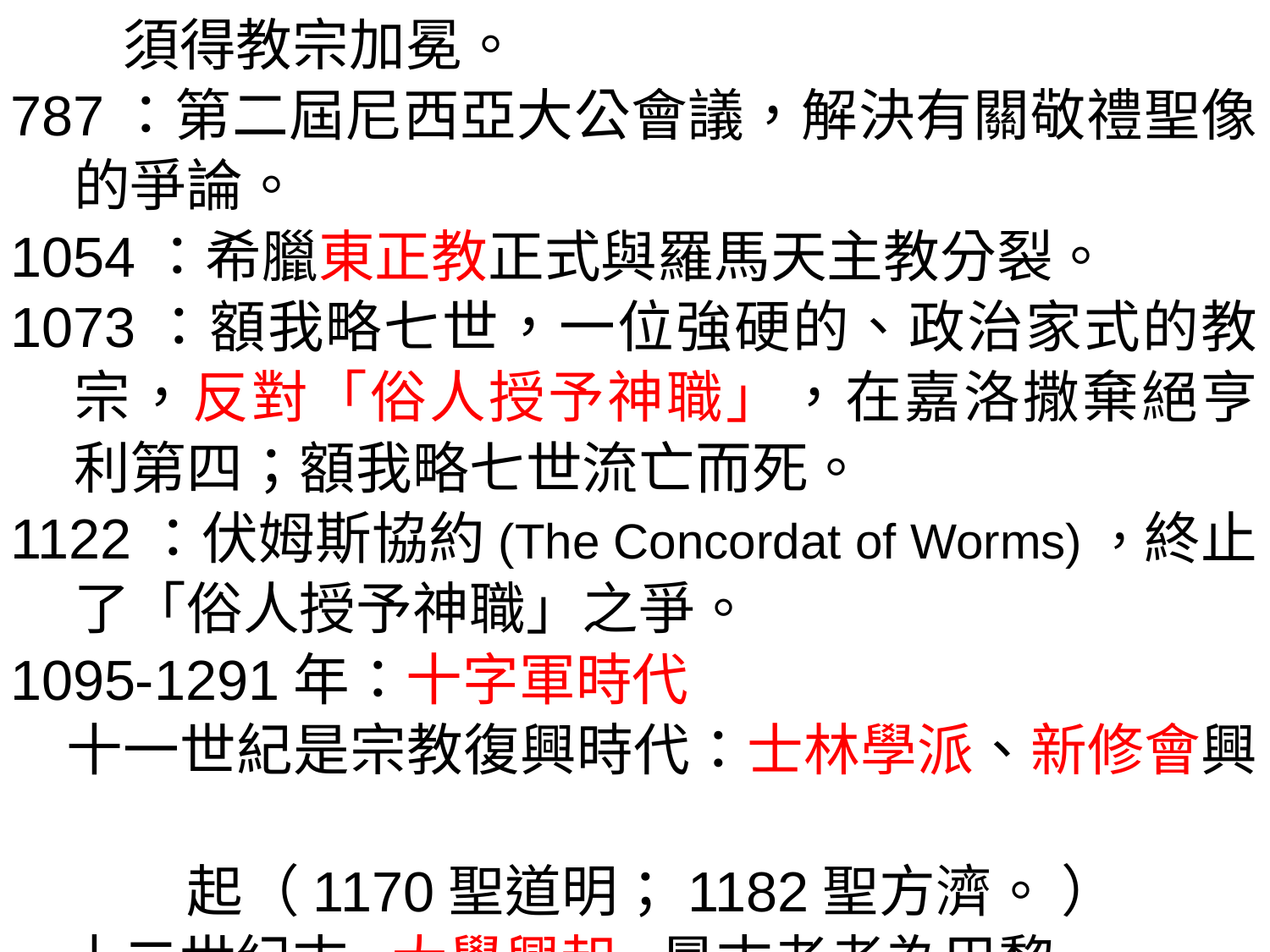

須得教宗加冕。
787：第二屆尼西亞大公會議，解決有關敬禮聖像的爭論。
1054：希臘東正教正式與羅馬天主教分裂。
1073：額我略七世，一位強硬的、政治家式的教宗，反對「俗人授予神職」，在嘉洛撒棄絕亨利第四；額我略七世流亡而死。
1122：伏姆斯協約(The Concordat of Worms)，終止了「俗人授予神職」之爭。
1095-1291年：十字軍時代
　十一世紀是宗教復興時代：士林學派、新修會興　
　　起（1170聖道明；1182聖方濟。 ）
　十二世紀末，大學興起，最古老者為巴黎、